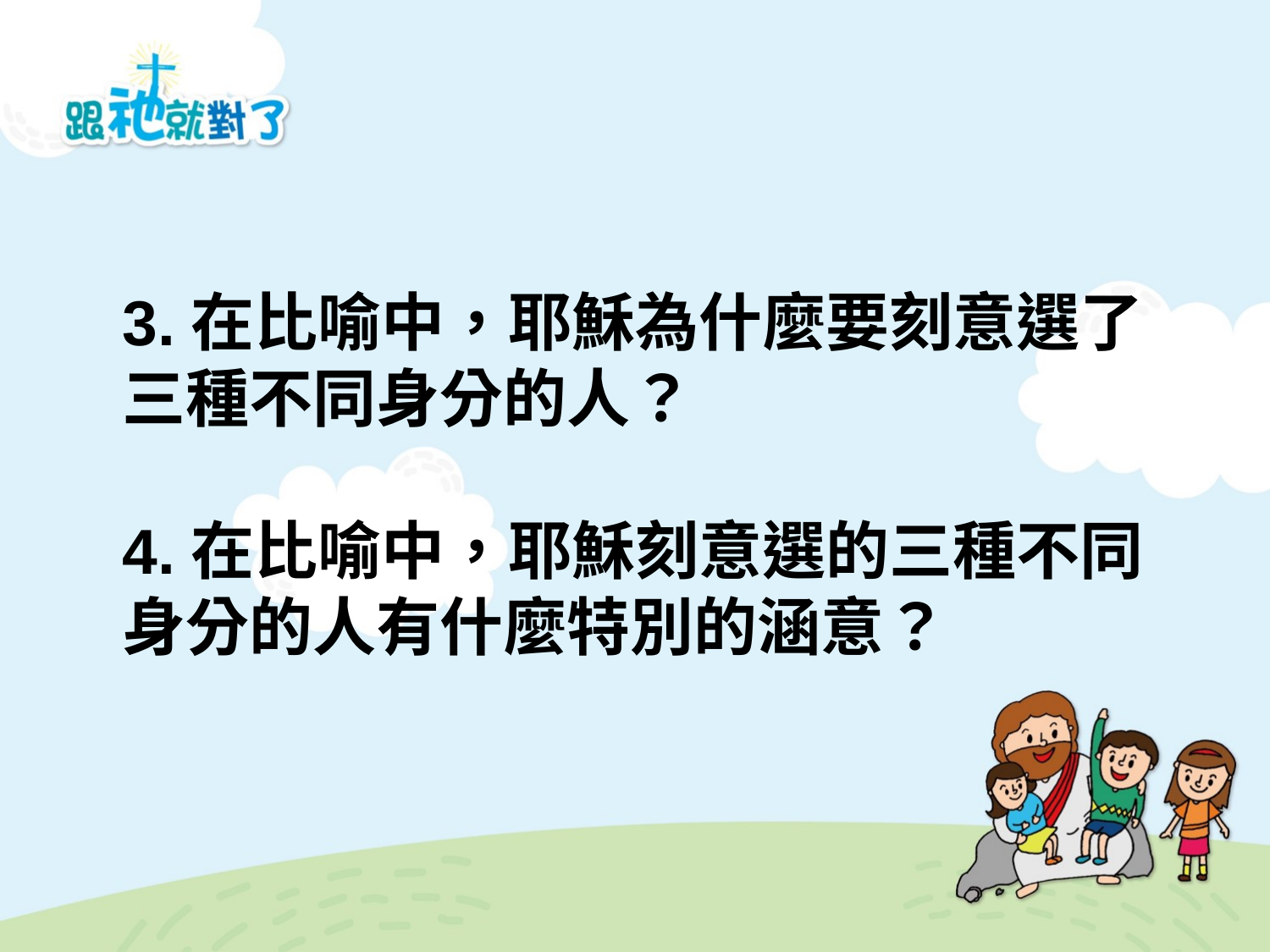

3.在比喻中，耶穌為什麼要刻意選了三種不同身分的人？

4.在比喻中，耶穌刻意選的三種不同身分的人有什麼特別的涵意？